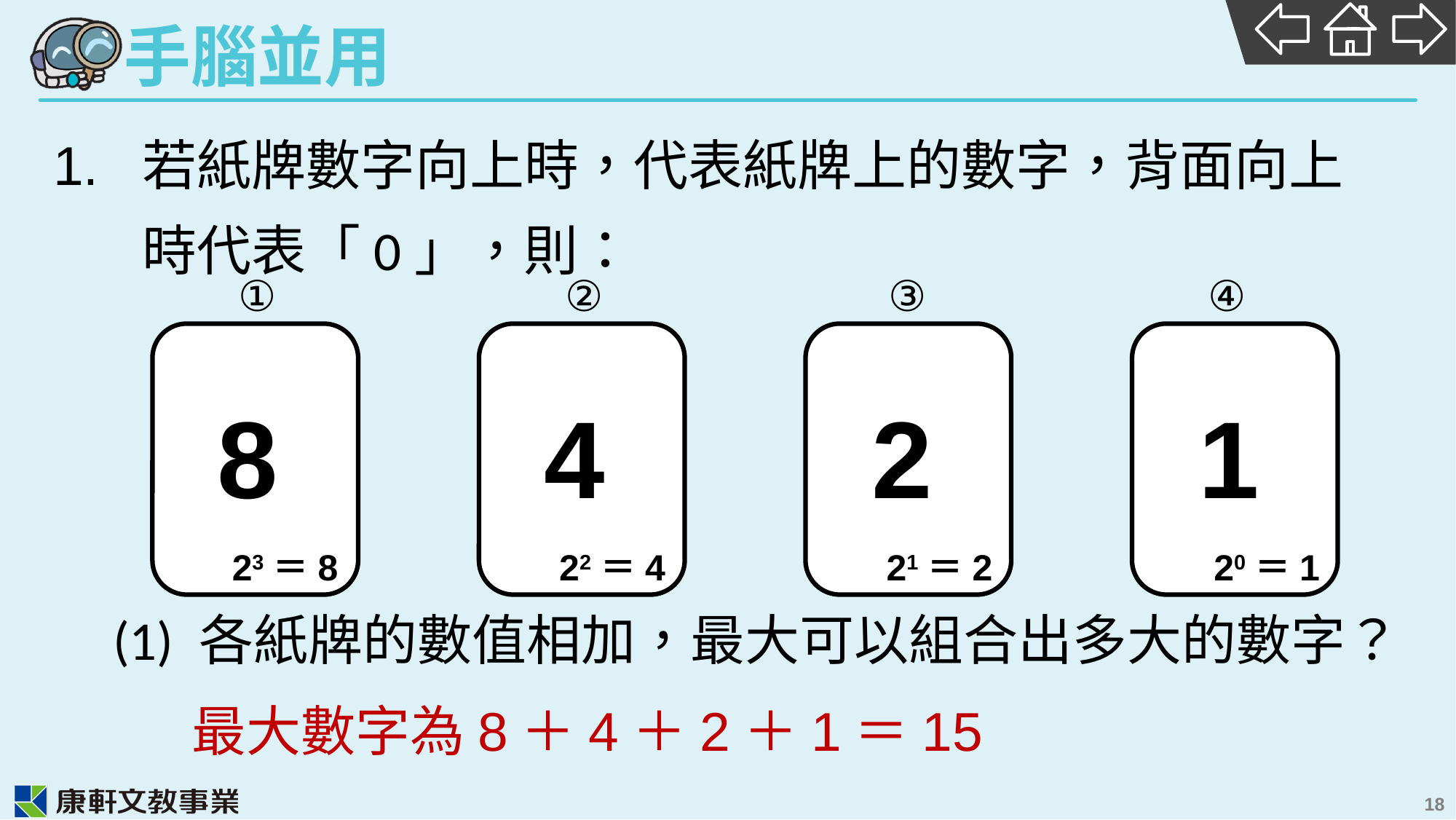

若紙牌數字向上時，代表紙牌上的數字，背面向上時代表「0」，則：

(1) 各紙牌的數值相加，最大可以組合出多大的數字？
①
②
③
④

8
23＝8

4
22＝4

2
21＝2

1
20＝1
最大數字為8＋4＋2＋1＝15
18